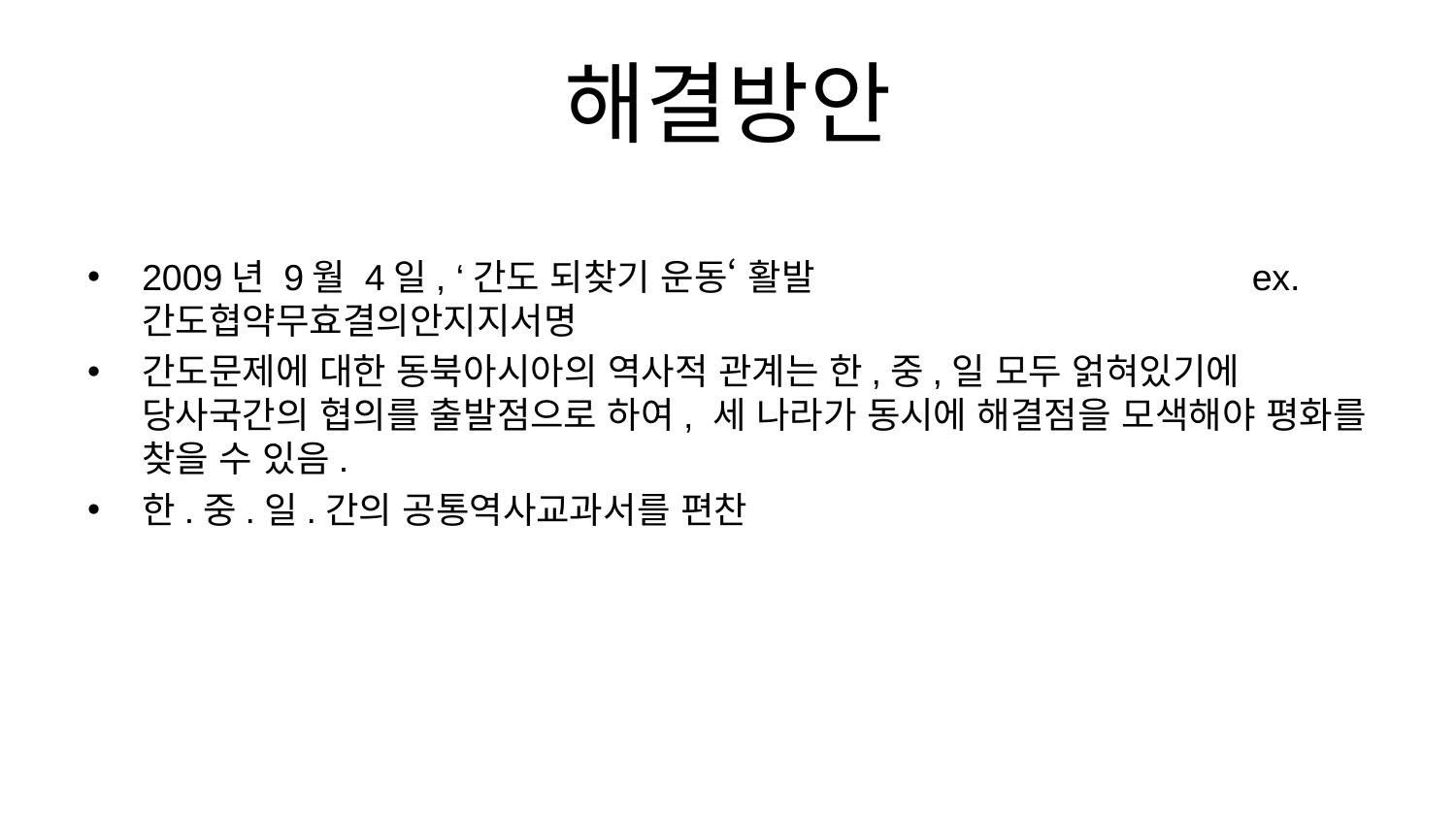

# 해결방안

2009년 9월 4일, ‘간도 되찾기 운동‘ 활발                                          ex.간도협약무효결의안지지서명
간도문제에 대한 동북아시아의 역사적 관계는 한,중,일 모두 얽혀있기에 당사국간의 협의를 출발점으로 하여, 세 나라가 동시에 해결점을 모색해야 평화를 찾을 수 있음.
한.중.일.간의 공통역사교과서를 편찬